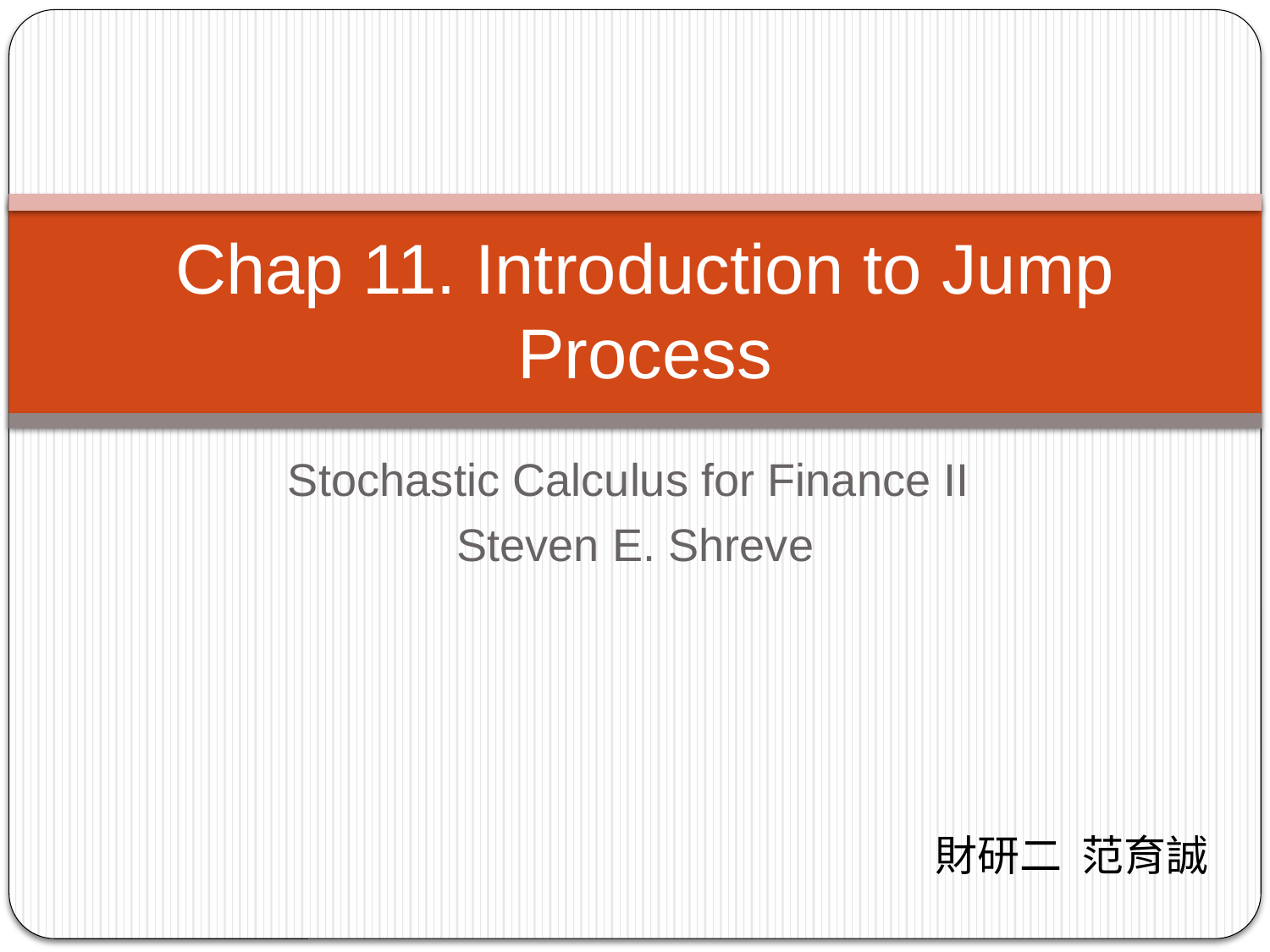

# Chap 11. Introduction to Jump Process
Stochastic Calculus for Finance II
Steven E. Shreve
財研二  范育誠